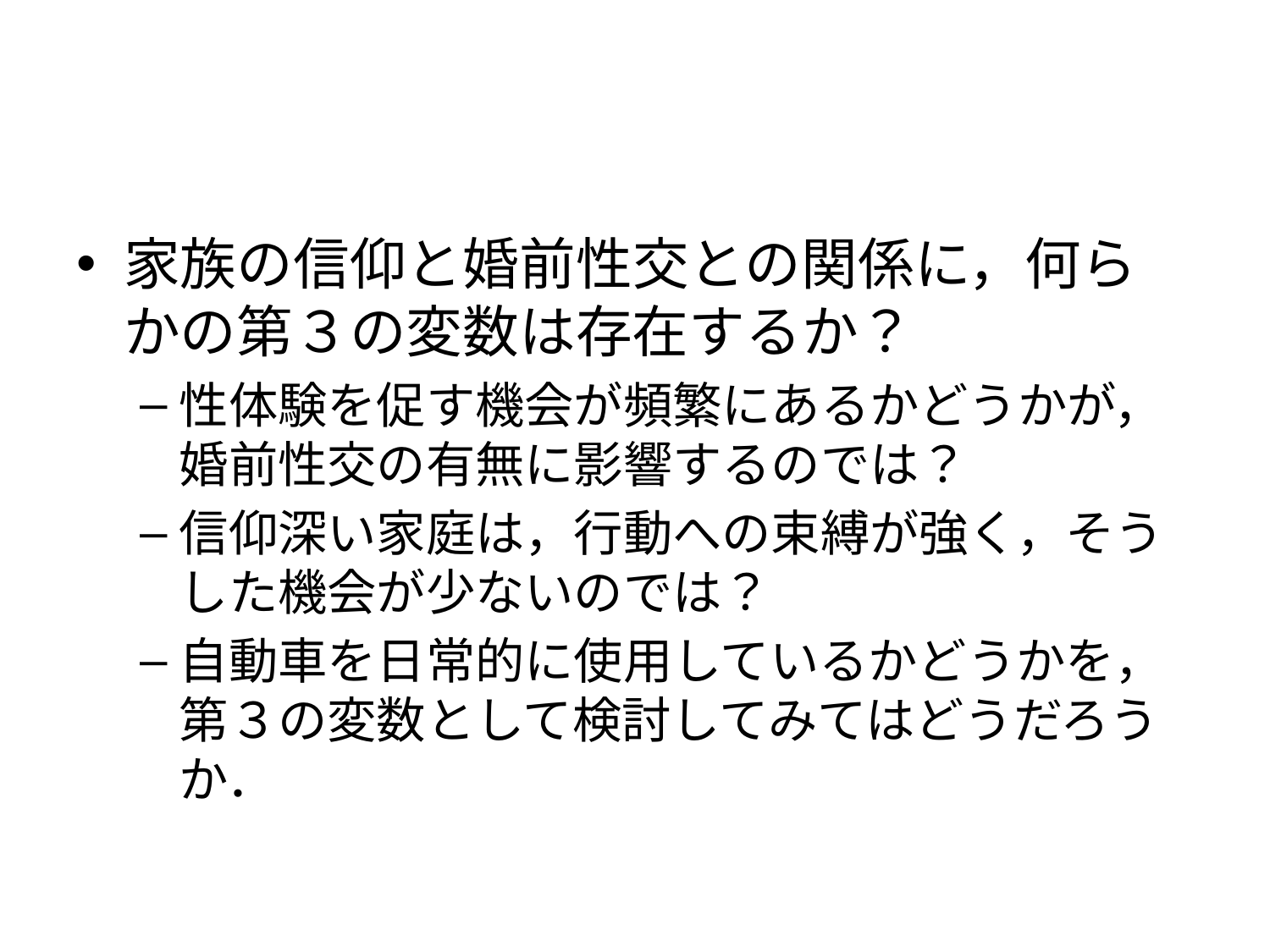

#
家族の信仰と婚前性交との関係に，何らかの第３の変数は存在するか？
性体験を促す機会が頻繁にあるかどうかが，婚前性交の有無に影響するのでは？
信仰深い家庭は，行動への束縛が強く，そうした機会が少ないのでは？
自動車を日常的に使用しているかどうかを，第３の変数として検討してみてはどうだろうか．